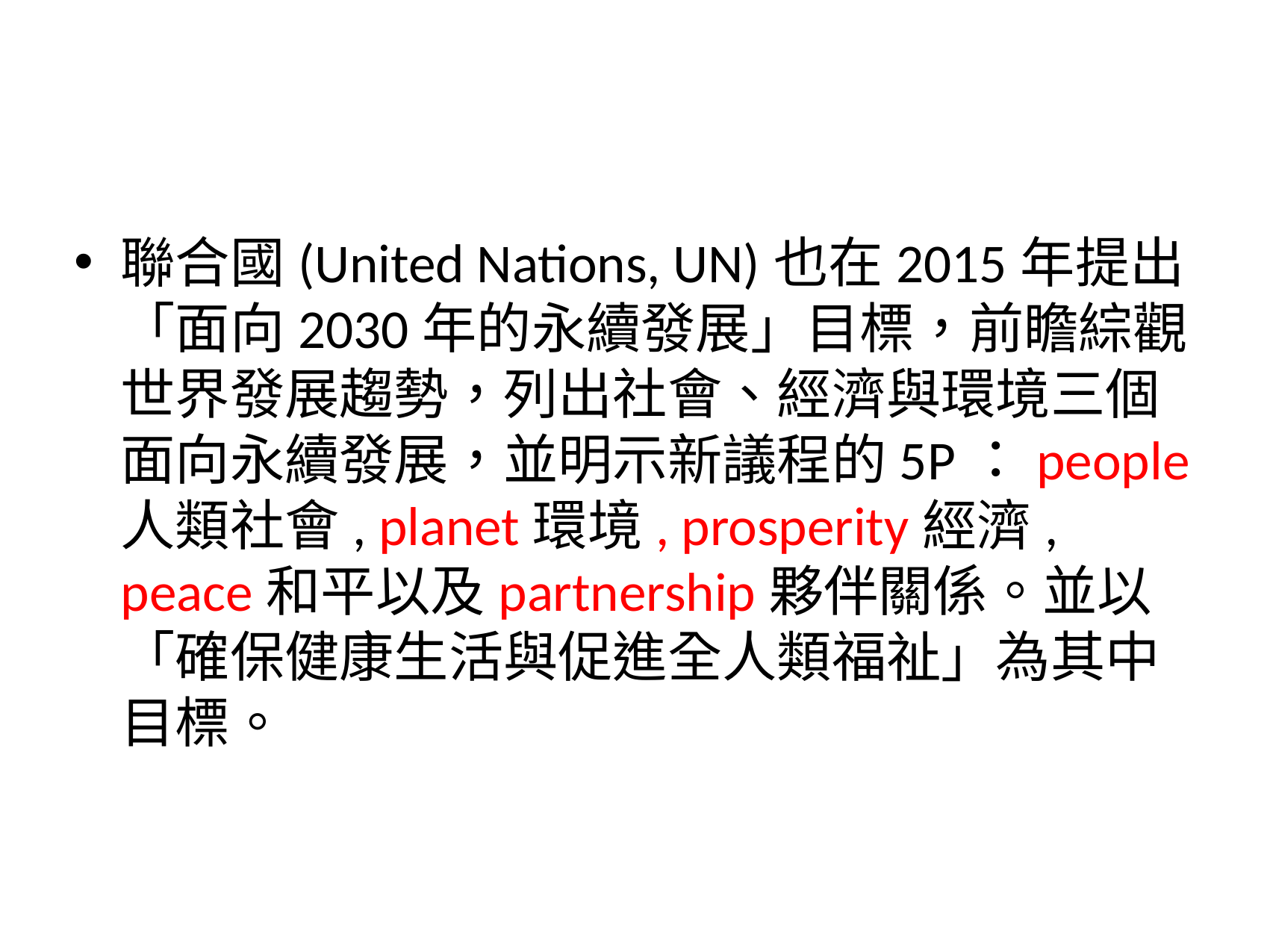

#
聯合國(United Nations, UN)也在2015年提出「面向2030年的永續發展」目標，前瞻綜觀世界發展趨勢，列出社會、經濟與環境三個面向永續發展，並明示新議程的5P：people人類社會, planet環境, prosperity經濟, peace和平以及partnership夥伴關係。並以「確保健康生活與促進全人類福祉」為其中目標。